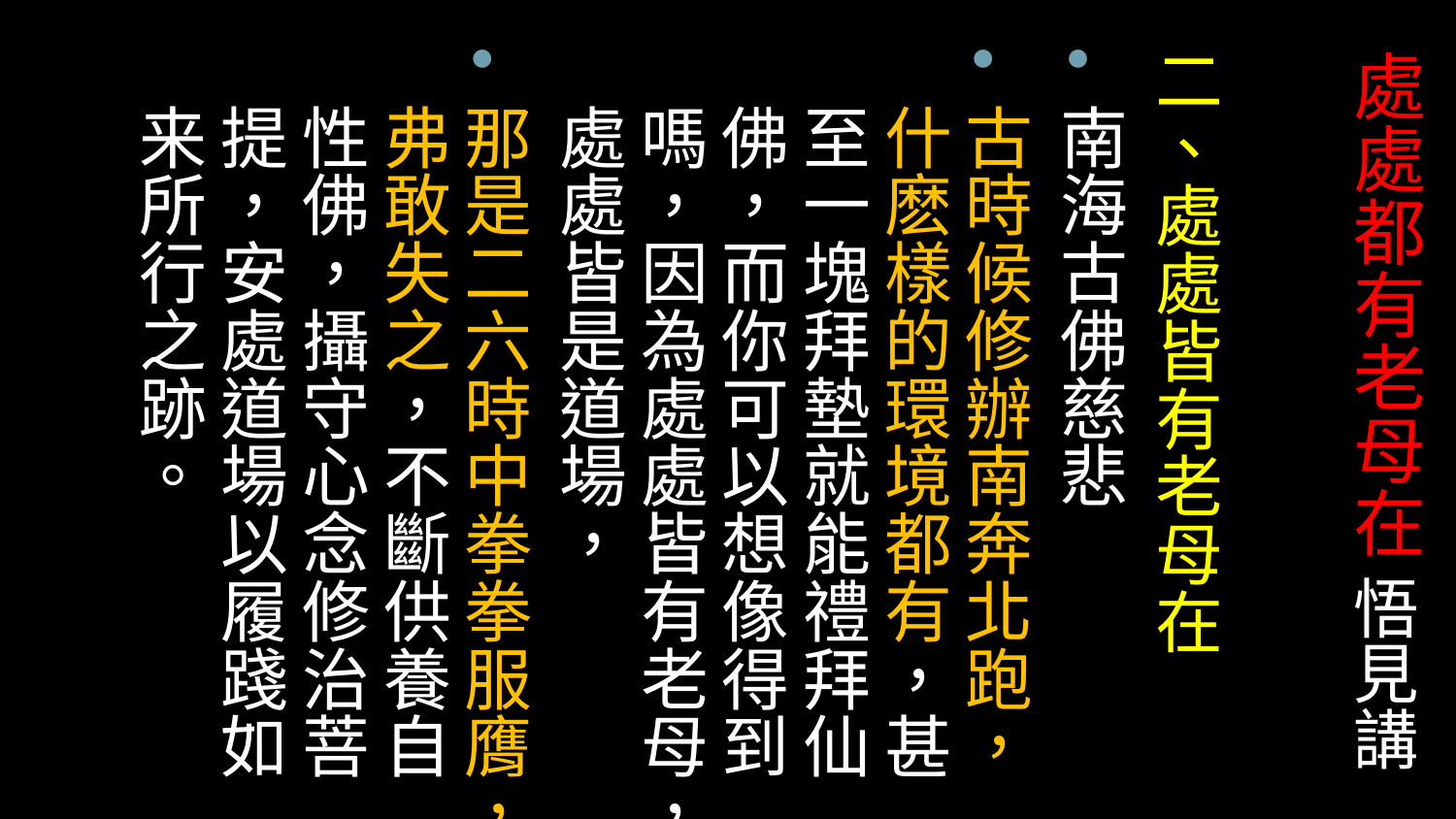

二、處處皆有老母在
南海古佛慈悲
古時候修辦南奔北跑，什麽樣的環境都有，甚至一塊拜墊就能禮拜仙佛，而你可以想像得到嗎，因為處處皆有老母，處處皆是道場，
那是二六時中拳拳服膺，弗敢失之，不斷供養自性佛，攝守心念修治菩提，安處道場以履踐如来所行之跡。

# 處處都有老母在 悟見講